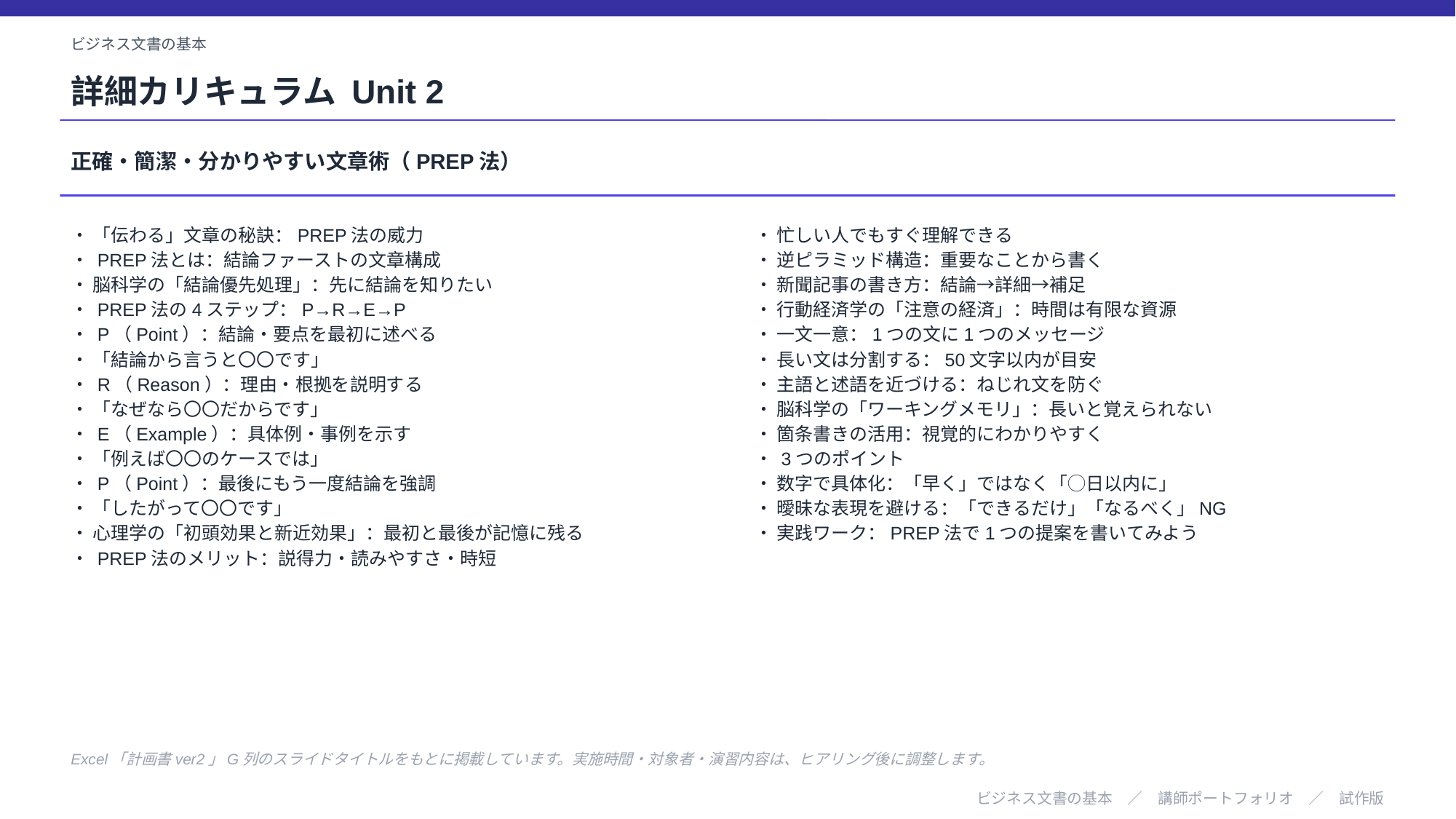

ビジネス文書の基本
詳細カリキュラム Unit 2

正確・簡潔・分かりやすい文章術（PREP法）

・ 「伝わる」文章の秘訣：PREP法の威力
・ PREP法とは：結論ファーストの文章構成
・ 脳科学の「結論優先処理」：先に結論を知りたい
・ PREP法の4ステップ：P→R→E→P
・ P（Point）：結論・要点を最初に述べる
・ 「結論から言うと〇〇です」
・ R（Reason）：理由・根拠を説明する
・ 「なぜなら〇〇だからです」
・ E（Example）：具体例・事例を示す
・ 「例えば〇〇のケースでは」
・ P（Point）：最後にもう一度結論を強調
・ 「したがって〇〇です」
・ 心理学の「初頭効果と新近効果」：最初と最後が記憶に残る
・ PREP法のメリット：説得力・読みやすさ・時短
・ 忙しい人でもすぐ理解できる
・ 逆ピラミッド構造：重要なことから書く
・ 新聞記事の書き方：結論→詳細→補足
・ 行動経済学の「注意の経済」：時間は有限な資源
・ 一文一意：1つの文に1つのメッセージ
・ 長い文は分割する：50文字以内が目安
・ 主語と述語を近づける：ねじれ文を防ぐ
・ 脳科学の「ワーキングメモリ」：長いと覚えられない
・ 箇条書きの活用：視覚的にわかりやすく
・ 3つのポイント
・ 数字で具体化：「早く」ではなく「◯日以内に」
・ 曖昧な表現を避ける：「できるだけ」「なるべく」NG
・ 実践ワーク：PREP法で1つの提案を書いてみよう
Excel「計画書ver2」G列のスライドタイトルをもとに掲載しています。実施時間・対象者・演習内容は、ヒアリング後に調整します。
ビジネス文書の基本　／　講師ポートフォリオ　／　試作版